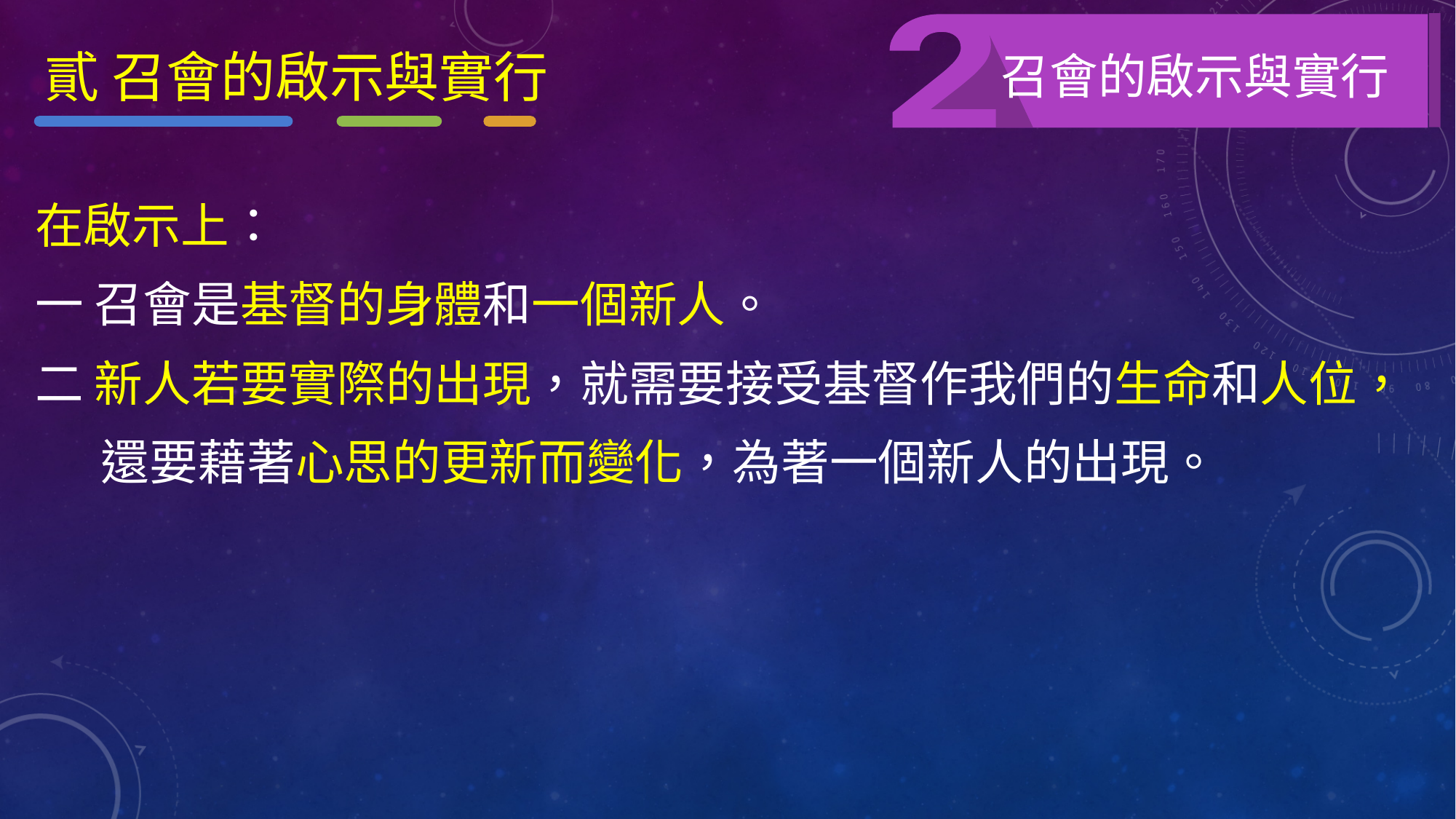

召會的啟示與實行

貳 召會的啟示與實行
召會的啟示與實行

在啟示上：
一 召會是基督的身體和一個新人。
二 新人若要實際的出現，就需要接受基督作我們的生命和人位，
     還要藉著心思的更新而變化，為著一個新人的出現。